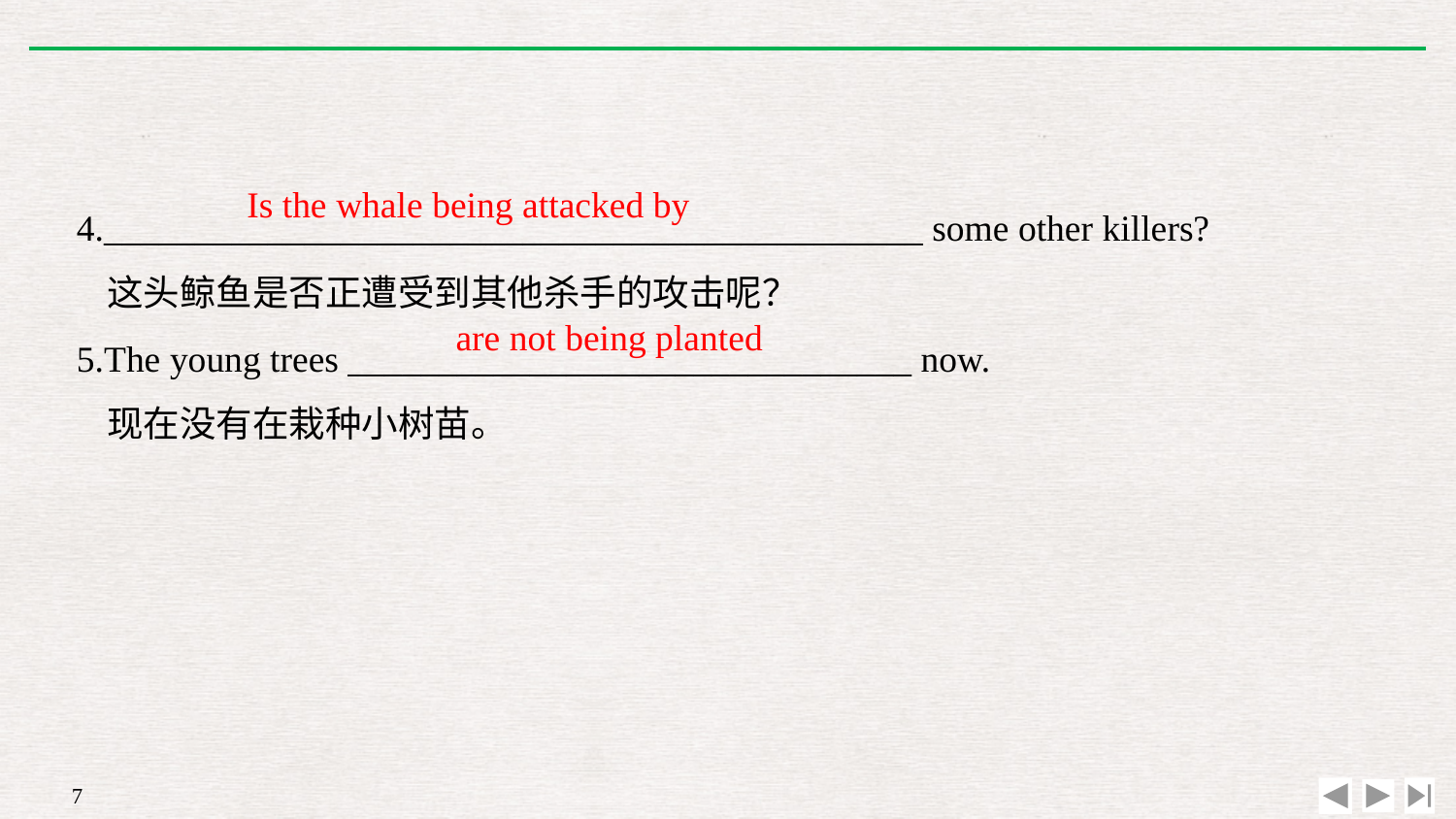

Is the whale being attacked by
4._____________________________________________ some other killers?
	这头鲸鱼是否正遭受到其他杀手的攻击呢？
5.The young trees _______________________________ now.
	现在没有在栽种小树苗。
are not being planted